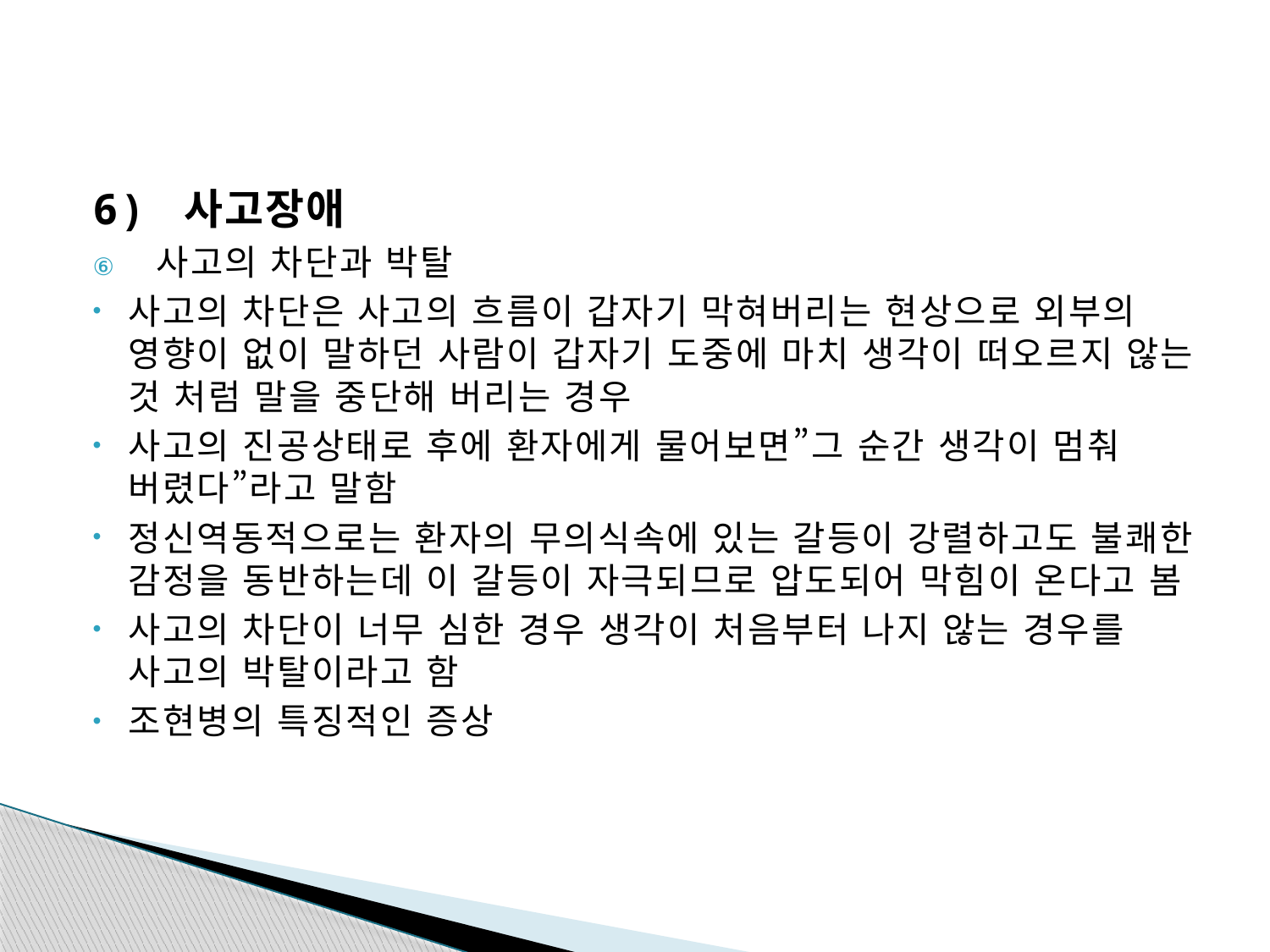

#
6) 사고장애
사고의 차단과 박탈
사고의 차단은 사고의 흐름이 갑자기 막혀버리는 현상으로 외부의 영향이 없이 말하던 사람이 갑자기 도중에 마치 생각이 떠오르지 않는 것 처럼 말을 중단해 버리는 경우
사고의 진공상태로 후에 환자에게 물어보면”그 순간 생각이 멈춰 버렸다”라고 말함
정신역동적으로는 환자의 무의식속에 있는 갈등이 강렬하고도 불쾌한 감정을 동반하는데 이 갈등이 자극되므로 압도되어 막힘이 온다고 봄
사고의 차단이 너무 심한 경우 생각이 처음부터 나지 않는 경우를 사고의 박탈이라고 함
조현병의 특징적인 증상